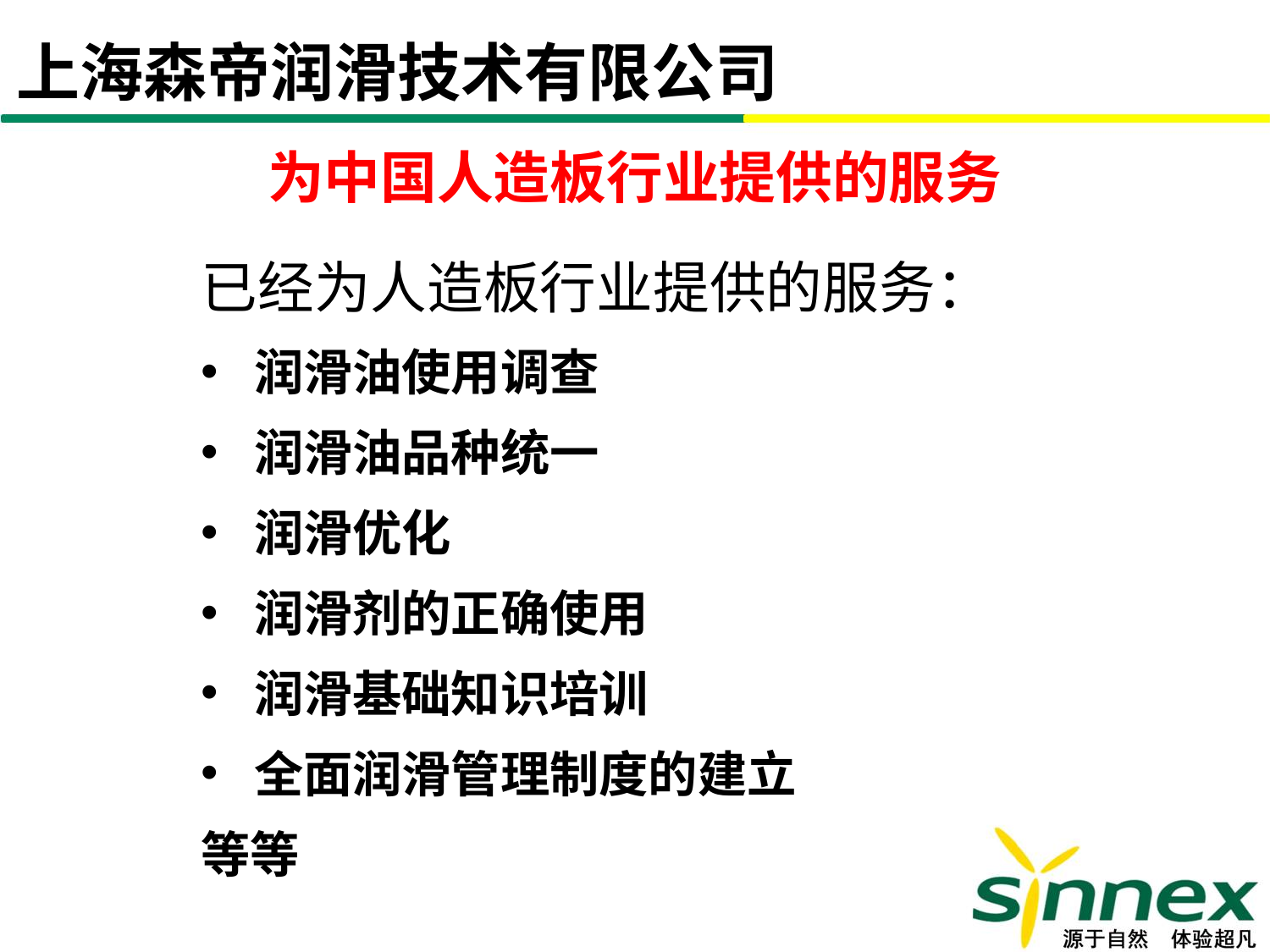

上海森帝润滑技术有限公司
为中国人造板行业提供的服务
已经为人造板行业提供的服务：
 润滑油使用调查
 润滑油品种统一
 润滑优化
 润滑剂的正确使用
 润滑基础知识培训
 全面润滑管理制度的建立
等等